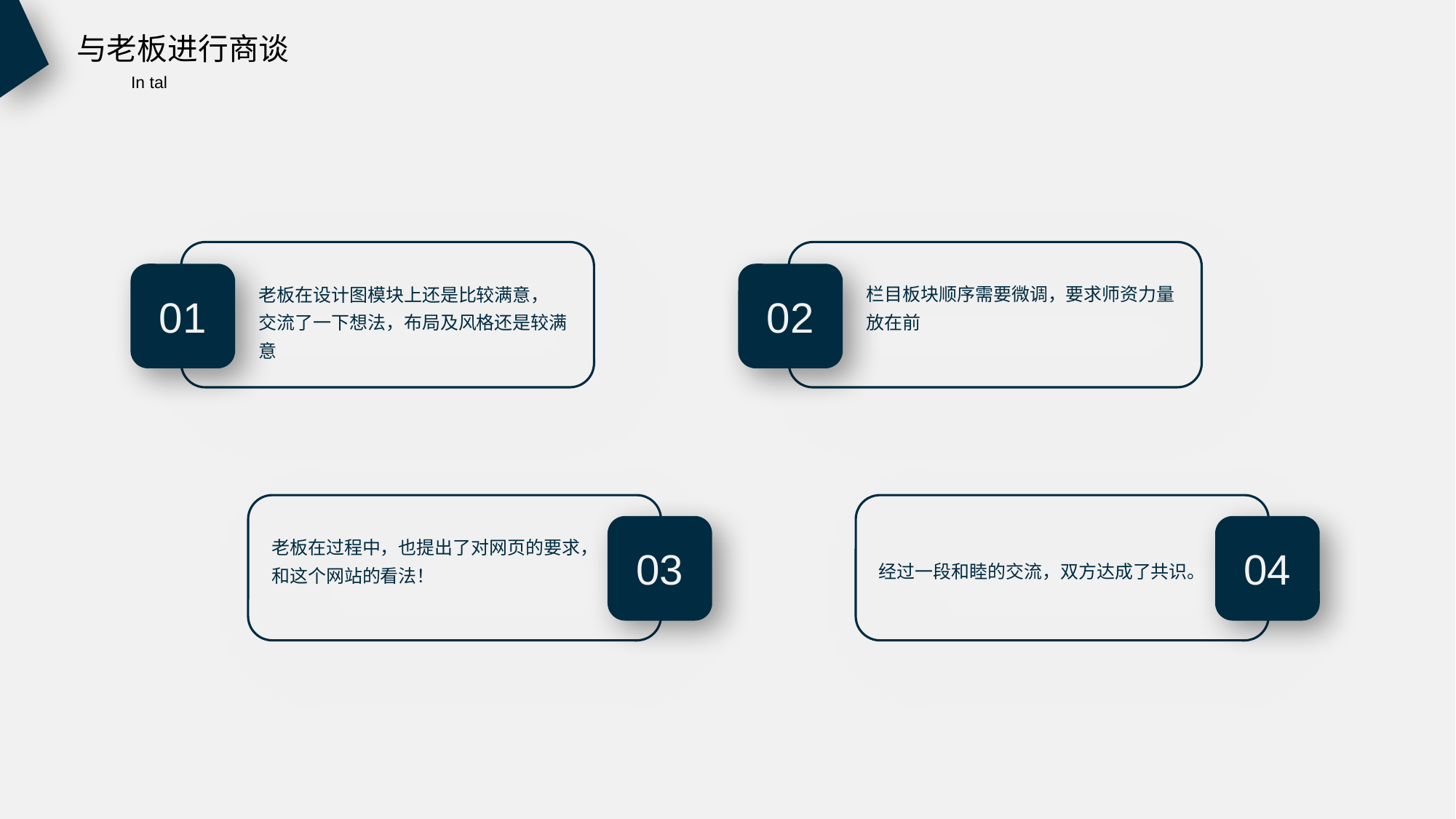

与老板进行商谈
In tal

01
02
老板在设计图模块上还是比较满意，
交流了一下想法，布局及风格还是较满意
栏目板块顺序需要微调，要求师资力量放在前

03
04
老板在过程中，也提出了对网页的要求，
和这个网站的看法！
经过一段和睦的交流，双方达成了共识。